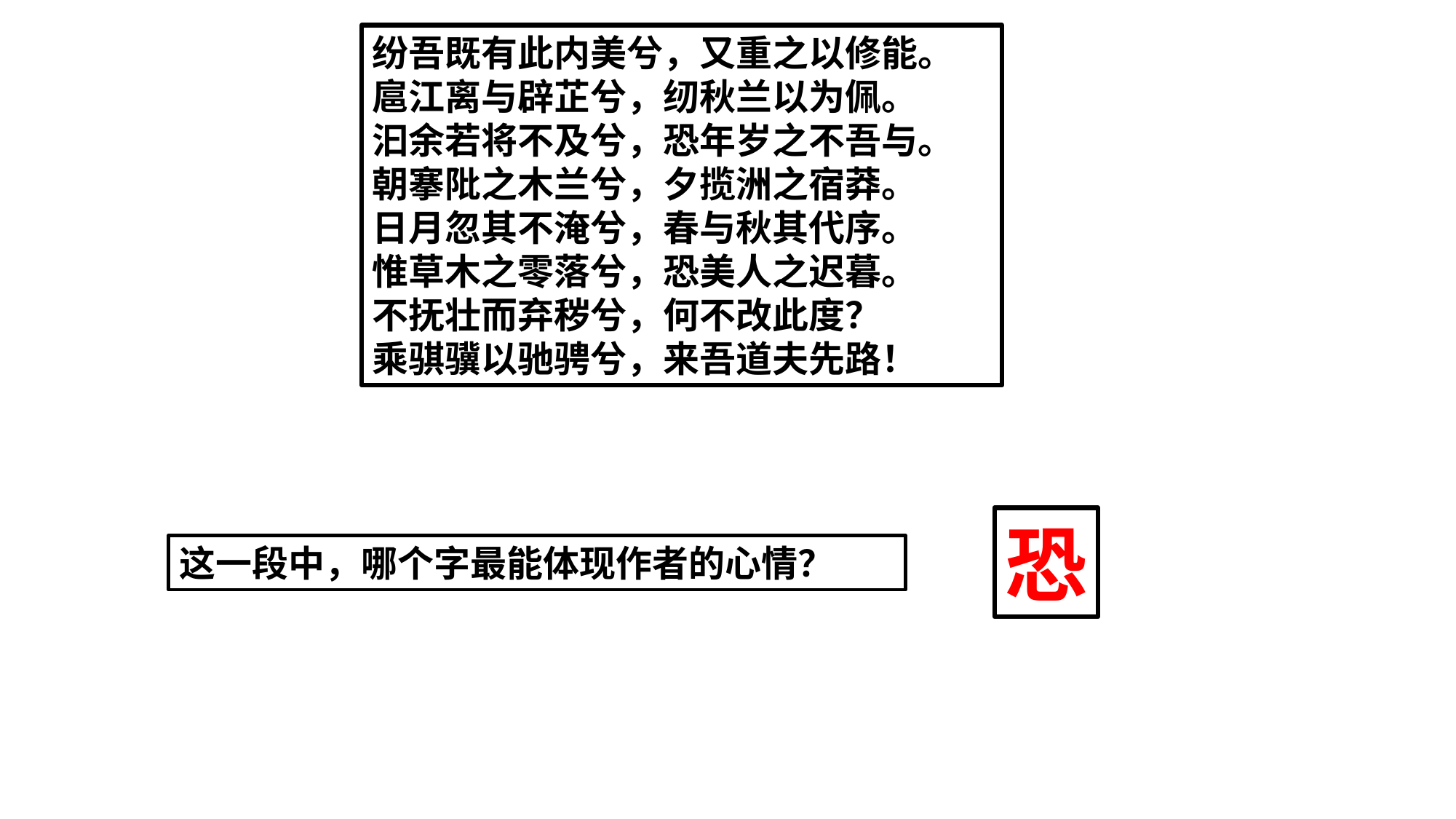

纷吾既有此内美兮，又重之以修能。
扈江离与辟芷兮，纫秋兰以为佩。
汩余若将不及兮，恐年岁之不吾与。
朝搴阰之木兰兮，夕揽洲之宿莽。
日月忽其不淹兮，春与秋其代序。
惟草木之零落兮，恐美人之迟暮。
不抚壮而弃秽兮，何不改此度？
乘骐骥以驰骋兮，来吾道夫先路！
恐
这一段中，哪个字最能体现作者的心情？